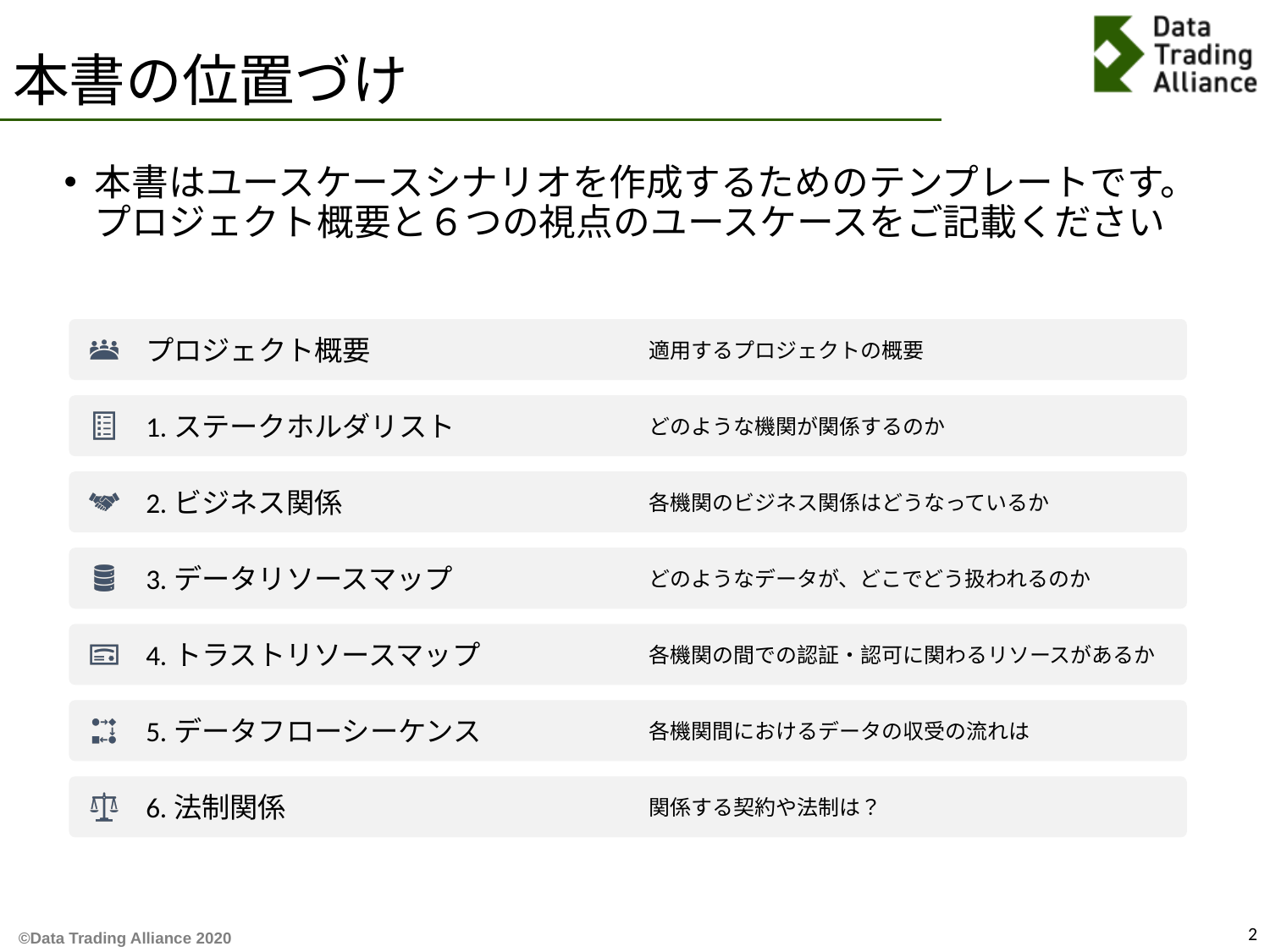

# 本書の位置づけ
本書はユースケースシナリオを作成するためのテンプレートです。プロジェクト概要と６つの視点のユースケースをご記載ください

プロジェクト概要
適用するプロジェクトの概要
1.ステークホルダリスト
どのような機関が関係するのか
2.ビジネス関係
各機関のビジネス関係はどうなっているか
3.データリソースマップ
どのようなデータが、どこでどう扱われるのか
4.トラストリソースマップ
各機関の間での認証・認可に関わるリソースがあるか
5.データフローシーケンス
各機関間におけるデータの収受の流れは
6.法制関係
関係する契約や法制は？
2